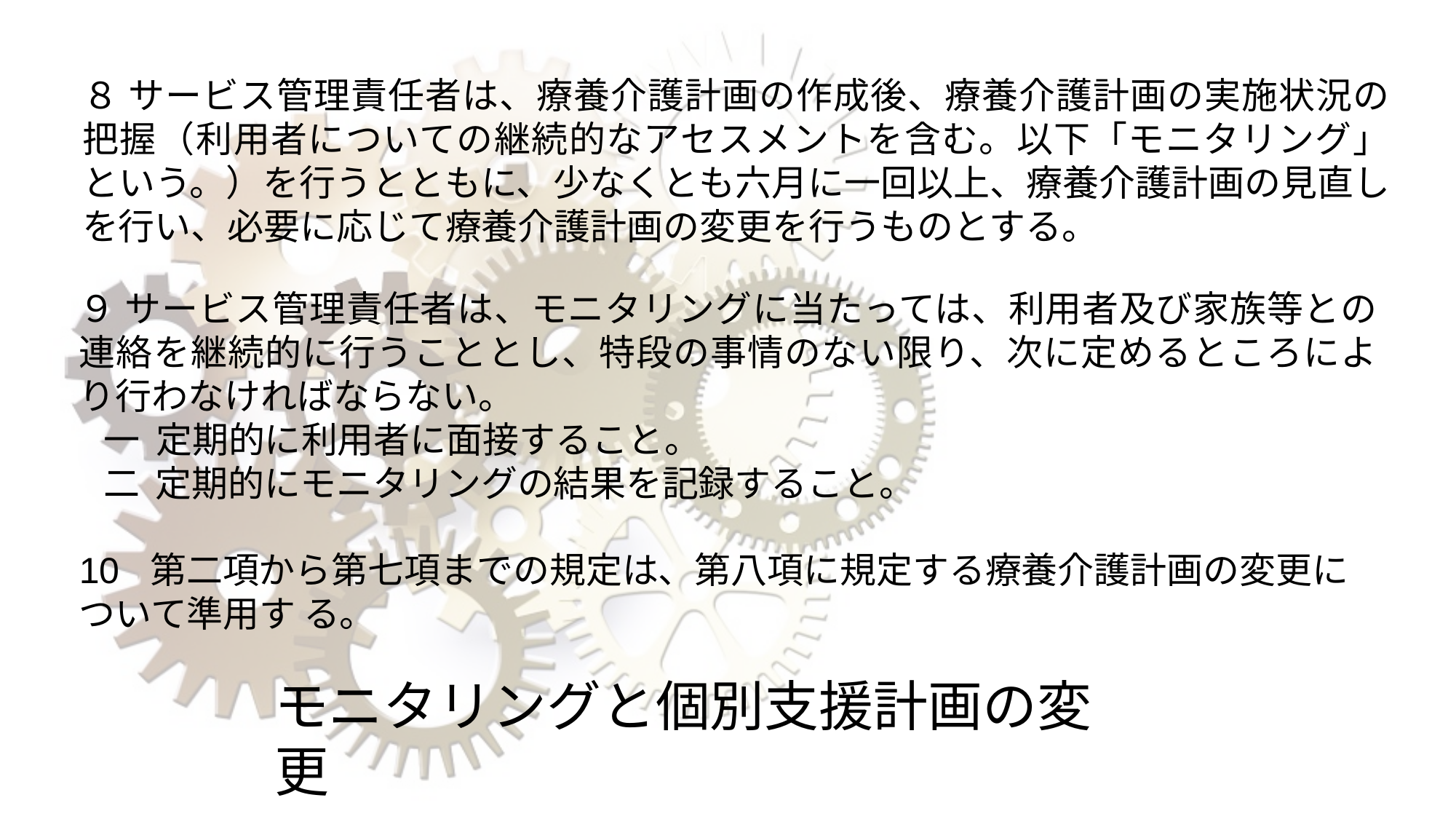

# ８ サービス管理責任者は、療養介護計画の作成後、療養介護計画の実施状況の把握（利用者についての継続的なアセスメントを含む。以下「モニタリング」という。）を行うとともに、少なくとも六月に一回以上、療養介護計画の見直しを行い、必要に応じて療養介護計画の変更を行うものとする。
９ サービス管理責任者は、モニタリングに当たっては、利用者及び家族等との連絡を継続的に行うこととし、特段の事情のない限り、次に定めるところにより行わなければならない。
一  定期的に利用者に面接すること。
二  定期的にモニタリングの結果を記録すること。

10	第二項から第七項までの規定は、第八項に規定する療養介護計画の変更について準用す る。
モニタリングと個別支援計画の変更